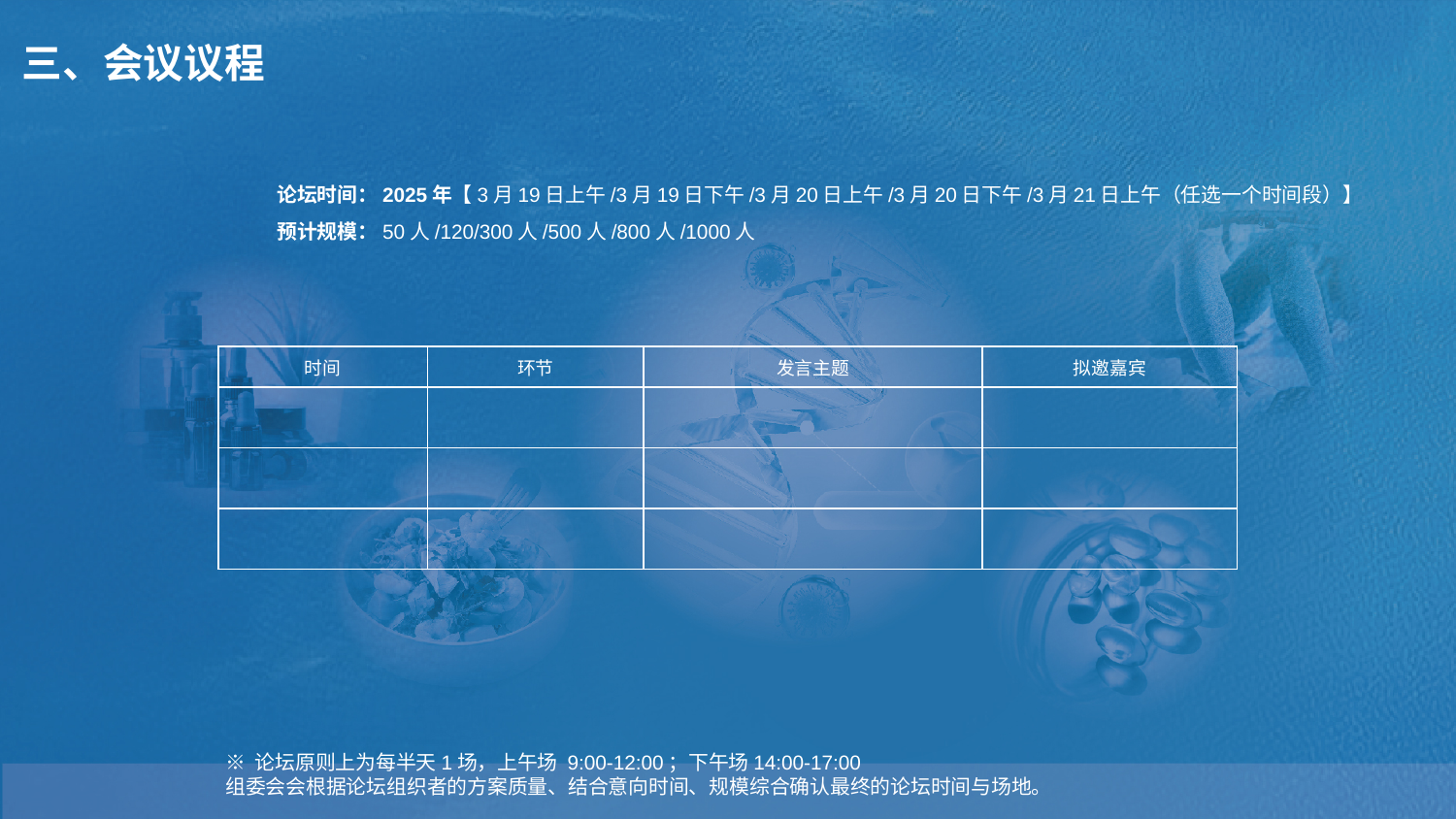

WAIC品牌理念
城市与人的未来
三、会议议程
论坛时间：2025年【3月19日上午/3月19日下午/3月20日上午/3月20日下午/3月21日上午（任选一个时间段）】
预计规模：50人/120/300人/500人/800人/1000人
| 时间 | 环节 | 发言主题 | 拟邀嘉宾 |
| --- | --- | --- | --- |
|  |  |  |  |
|  |  |  |  |
|  |  |  |  |
※ 论坛原则上为每半天1场，上午场 9:00-12:00；下午场14:00-17:00
组委会会根据论坛组织者的方案质量、结合意向时间、规模综合确认最终的论坛时间与场地。